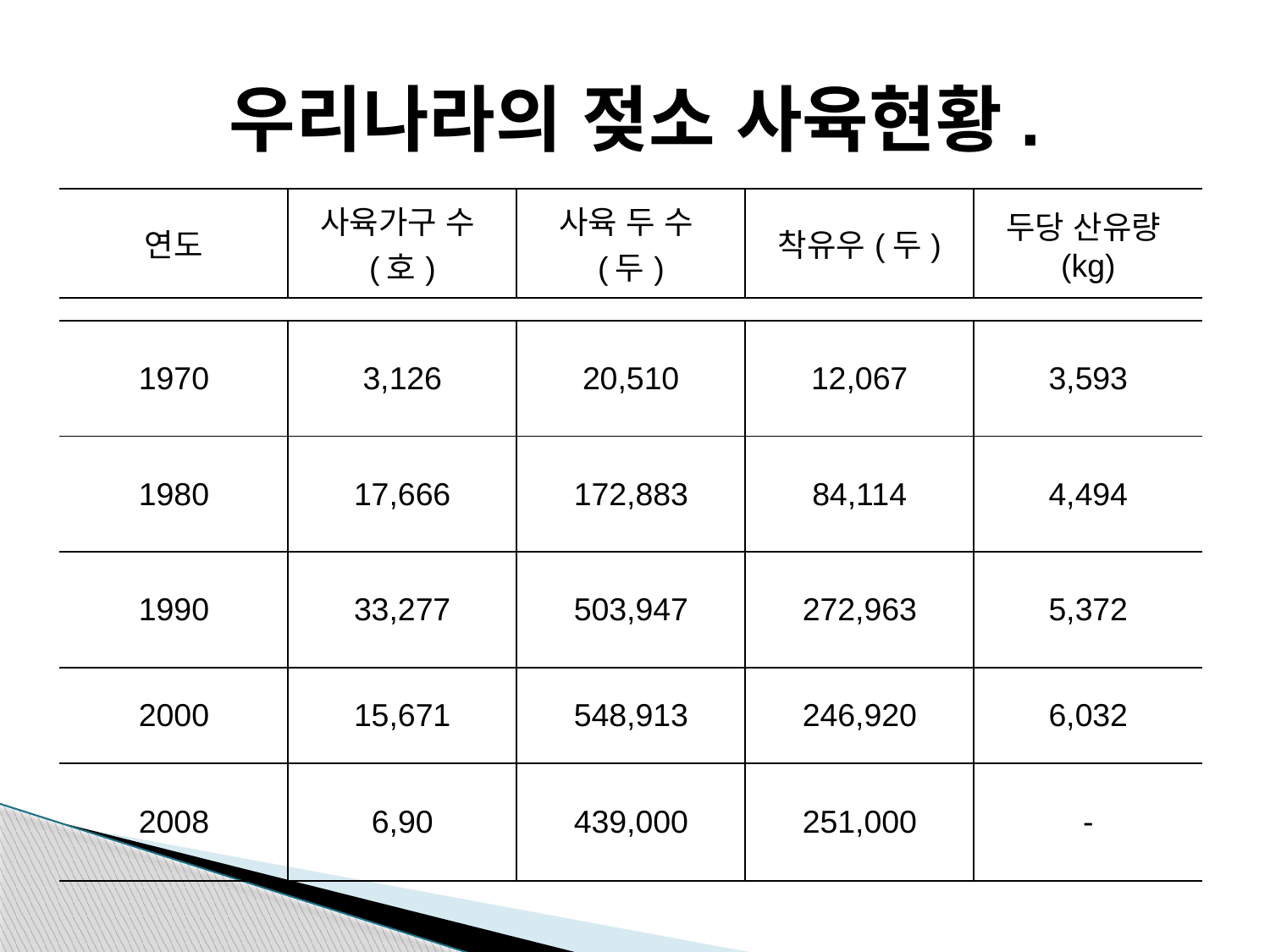

# 우리나라의 젖소 사육현황.
| 연도 | 사육가구 수(호) | 사육 두 수(두) | 착유우(두) | 두당 산유량(kg) |
| --- | --- | --- | --- | --- |
|  |  |  |  |  |
| 1970 | 3,126 | 20,510 | 12,067 | 3,593 |
| 1980 | 17,666 | 172,883 | 84,114 | 4,494 |
| 1990 | 33,277 | 503,947 | 272,963 | 5,372 |
| 2000 | 15,671 | 548,913 | 246,920 | 6,032 |
| 2008 | 6,90 | 439,000 | 251,000 | - |